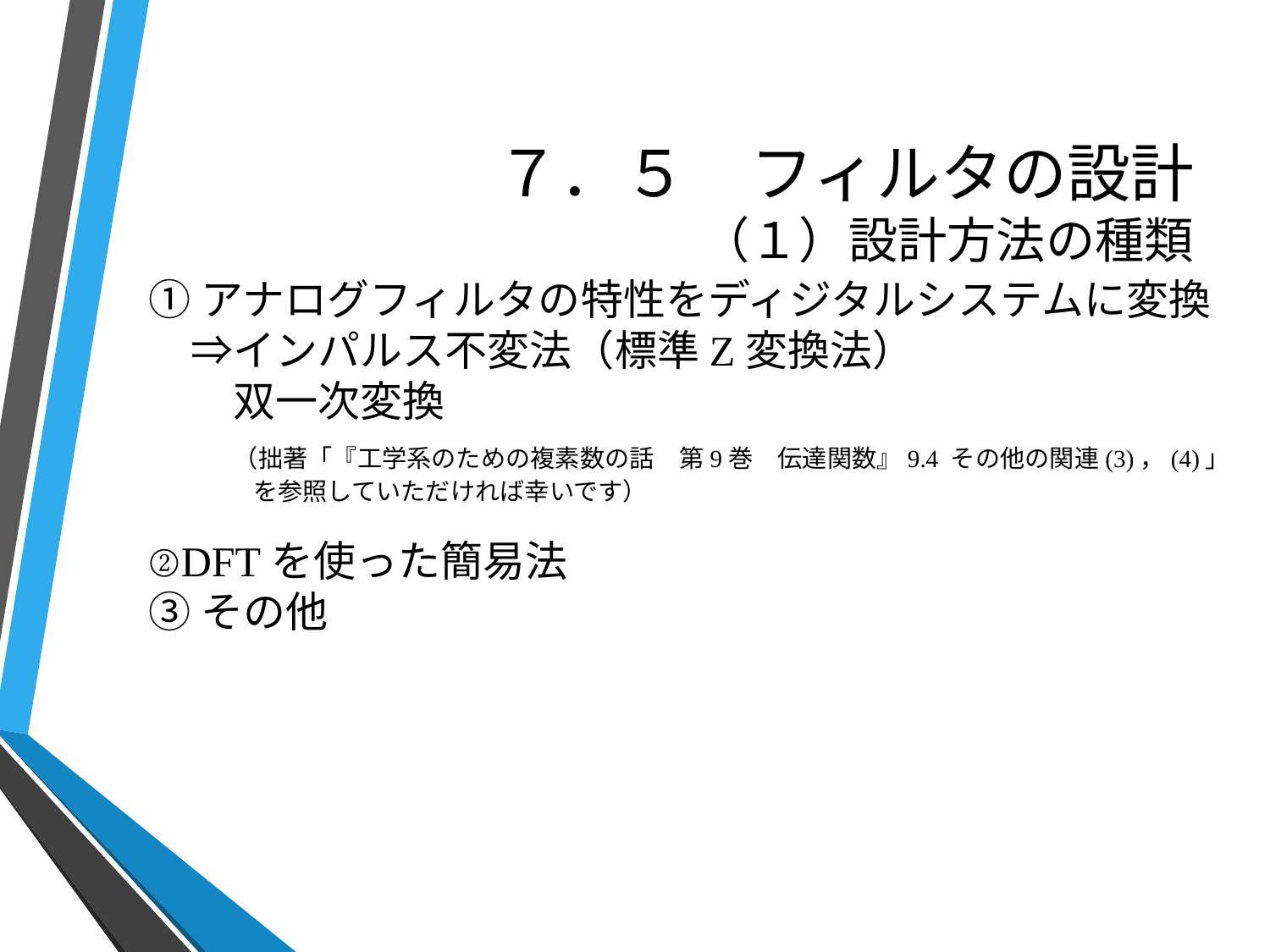

# ７．５　フィルタの設計 （１）設計方法の種類
①アナログフィルタの特性をディジタルシステムに変換
　⇒インパルス不変法（標準Z変換法）
　　双一次変換
　　（拙著「『工学系のための複素数の話　第9巻　伝達関数』9.4 その他の関連(3)，(4)」
　　　　 を参照していただければ幸いです）

②DFTを使った簡易法
③その他